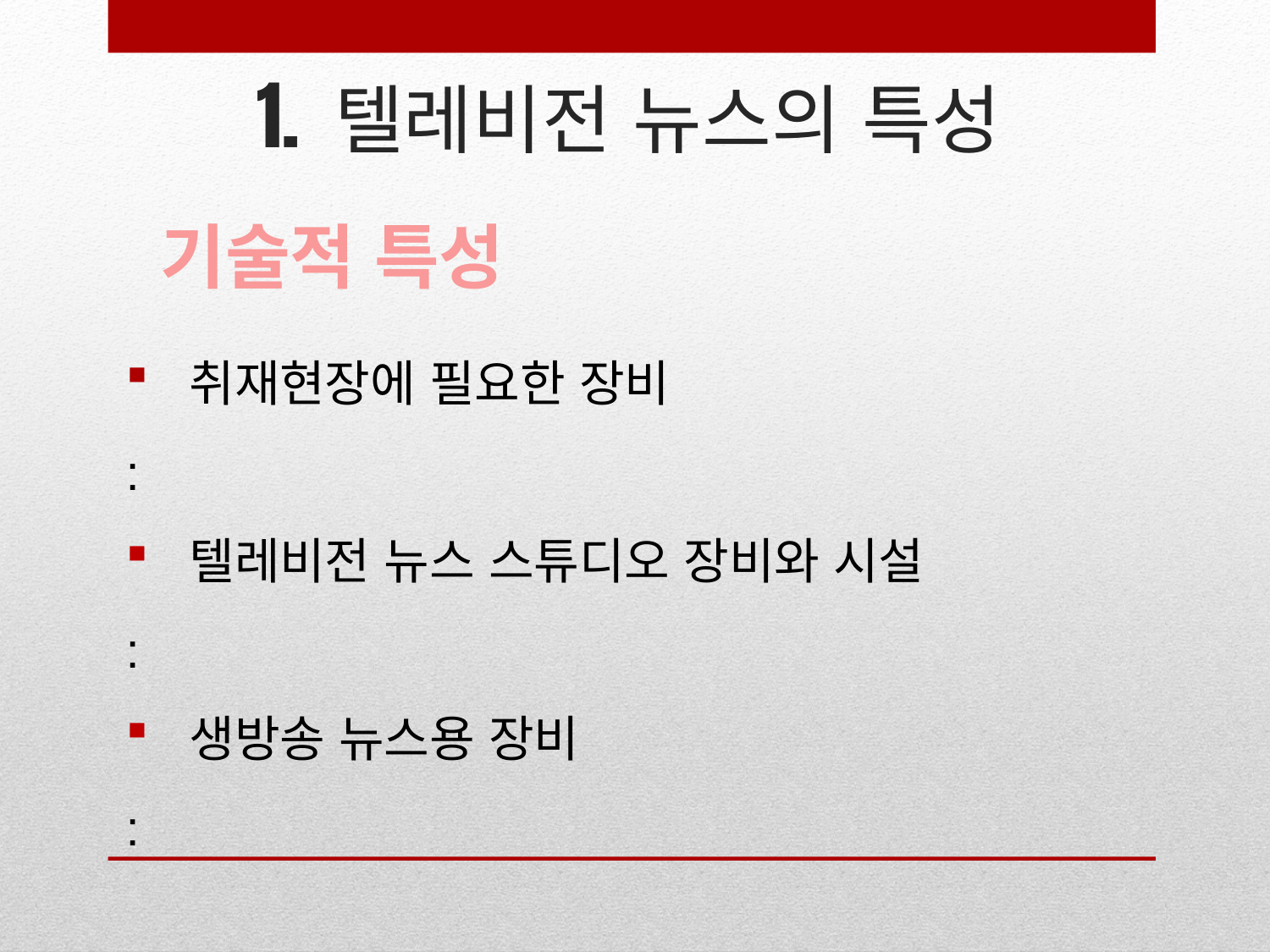

# 1. 텔레비전 뉴스의 특성
기술적 특성
취재현장에 필요한 장비
:
텔레비전 뉴스 스튜디오 장비와 시설
:
생방송 뉴스용 장비
: